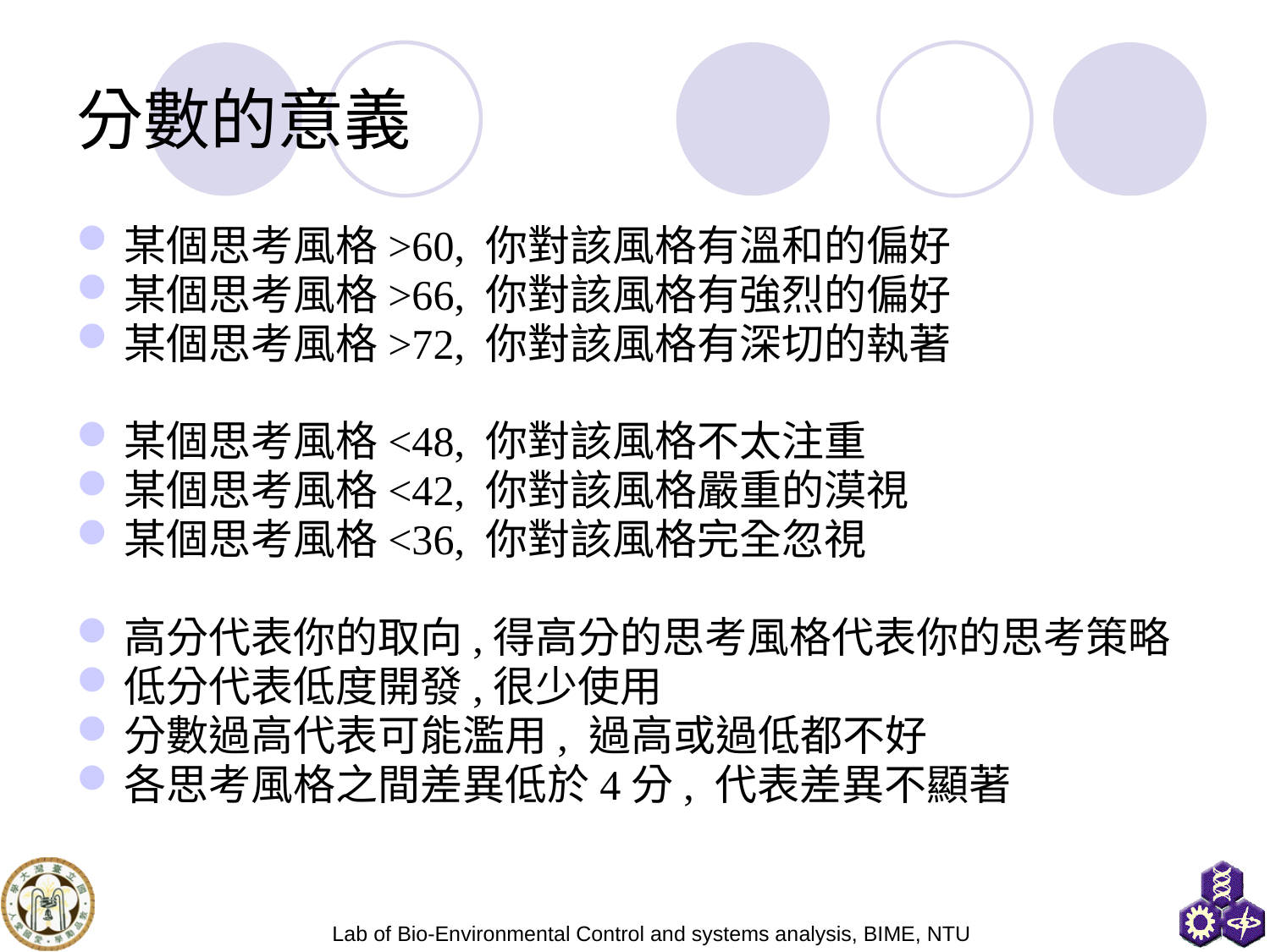

# 分數的意義
某個思考風格>60, 你對該風格有溫和的偏好
某個思考風格>66, 你對該風格有強烈的偏好
某個思考風格>72, 你對該風格有深切的執著

某個思考風格<48, 你對該風格不太注重
某個思考風格<42, 你對該風格嚴重的漠視
某個思考風格<36, 你對該風格完全忽視

高分代表你的取向,得高分的思考風格代表你的思考策略
低分代表低度開發,很少使用
分數過高代表可能濫用, 過高或過低都不好
各思考風格之間差異低於4分, 代表差異不顯著